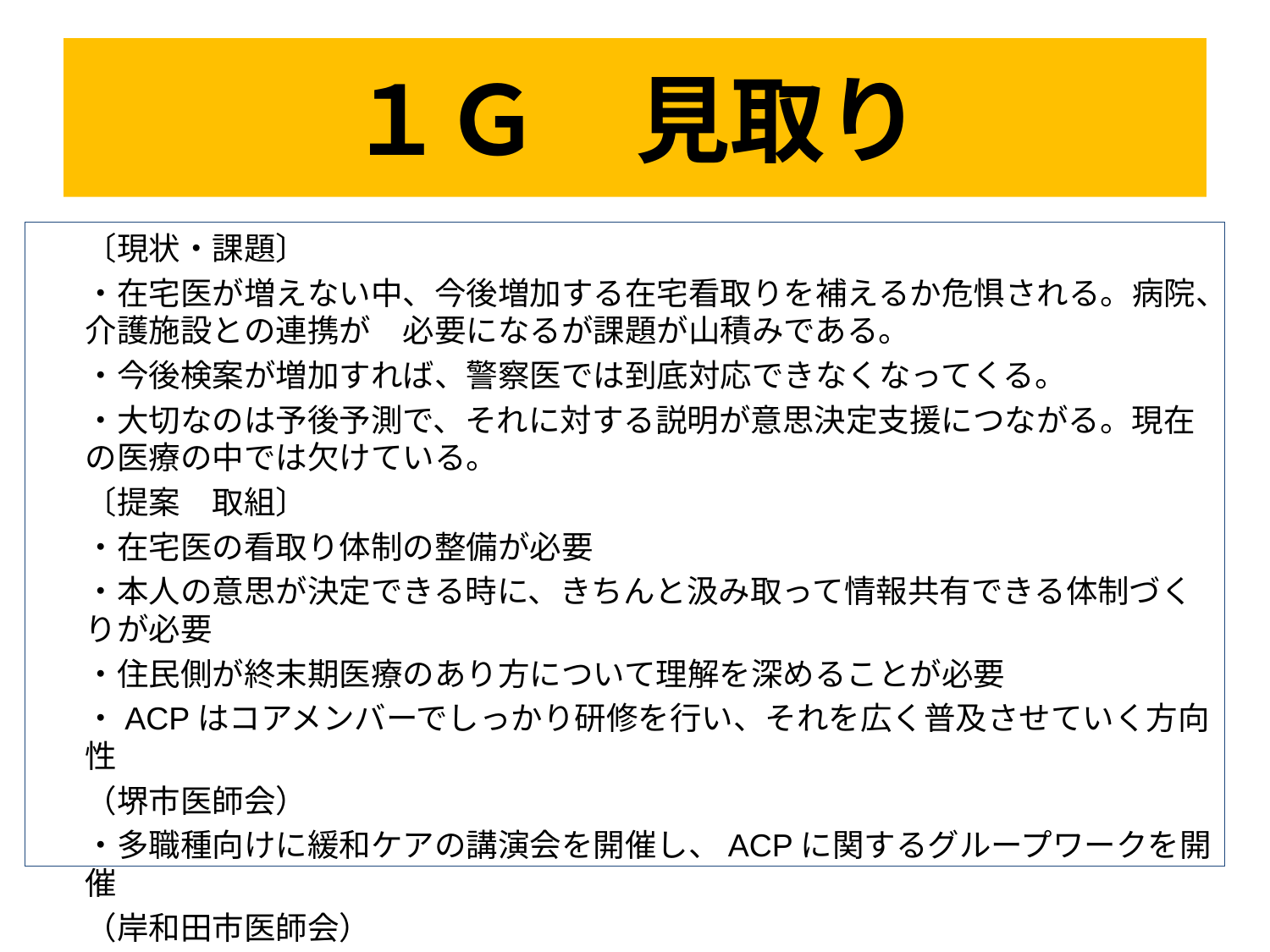

# １Ｇ　見取り
〔現状・課題〕
・在宅医が増えない中、今後増加する在宅看取りを補えるか危惧される。病院、介護施設との連携が　必要になるが課題が山積みである。
・今後検案が増加すれば、警察医では到底対応できなくなってくる。
・大切なのは予後予測で、それに対する説明が意思決定支援につながる。現在の医療の中では欠けている。
〔提案　取組〕
・在宅医の看取り体制の整備が必要
・本人の意思が決定できる時に、きちんと汲み取って情報共有できる体制づくりが必要
・住民側が終末期医療のあり方について理解を深めることが必要
・ACPはコアメンバーでしっかり研修を行い、それを広く普及させていく方向性
（堺市医師会）
・多職種向けに緩和ケアの講演会を開催し、ACPに関するグループワークを開催
（岸和田市医師会）